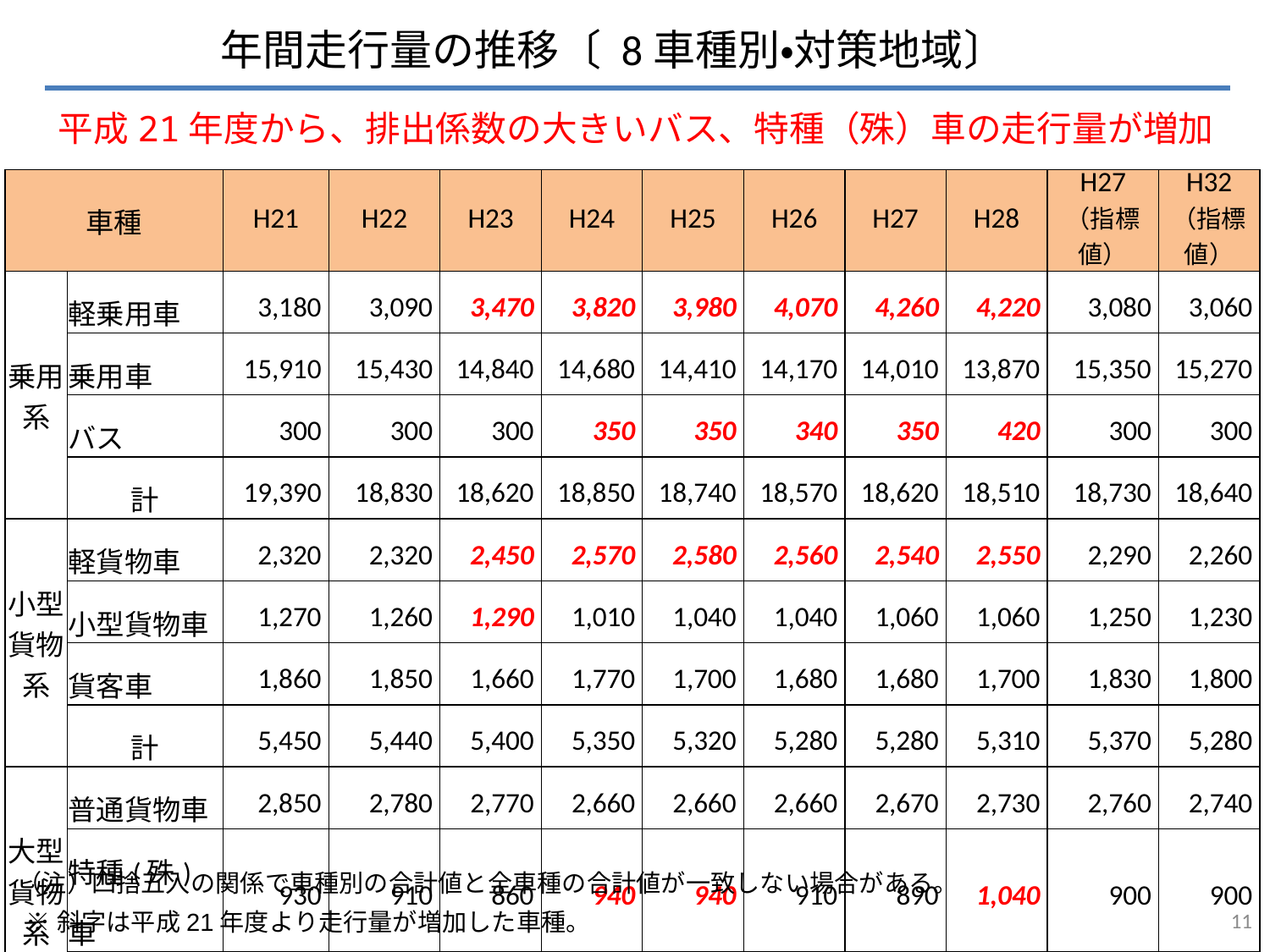

年間走行量の推移〔 8車種別・対策地域〕
平成21年度から、排出係数の大きいバス、特種（殊）車の走行量が増加
| 車種 |  | H21 | H22 | H23 | H24 | H25 | H26 | H27 | H28 | H27 （指標値） | H32 （指標値） |
| --- | --- | --- | --- | --- | --- | --- | --- | --- | --- | --- | --- |
| 乗用系 | 軽乗用車 | 3,180 | 3,090 | 3,470 | 3,820 | 3,980 | 4,070 | 4,260 | 4,220 | 3,080 | 3,060 |
|  | 乗用車 | 15,910 | 15,430 | 14,840 | 14,680 | 14,410 | 14,170 | 14,010 | 13,870 | 15,350 | 15,270 |
|  | バス | 300 | 300 | 300 | 350 | 350 | 340 | 350 | 420 | 300 | 300 |
|  | 計 | 19,390 | 18,830 | 18,620 | 18,850 | 18,740 | 18,570 | 18,620 | 18,510 | 18,730 | 18,640 |
| 小型貨物系 | 軽貨物車 | 2,320 | 2,320 | 2,450 | 2,570 | 2,580 | 2,560 | 2,540 | 2,550 | 2,290 | 2,260 |
|  | 小型貨物車 | 1,270 | 1,260 | 1,290 | 1,010 | 1,040 | 1,040 | 1,060 | 1,060 | 1,250 | 1,230 |
|  | 貨客車 | 1,860 | 1,850 | 1,660 | 1,770 | 1,700 | 1,680 | 1,680 | 1,700 | 1,830 | 1,800 |
|  | 計 | 5,450 | 5,440 | 5,400 | 5,350 | 5,320 | 5,280 | 5,280 | 5,310 | 5,370 | 5,280 |
| 大型貨物系 | 普通貨物車 | 2,850 | 2,780 | 2,770 | 2,660 | 2,660 | 2,660 | 2,670 | 2,730 | 2,760 | 2,740 |
|  | 特種(殊)車 | 930 | 910 | 860 | 940 | 940 | 910 | 890 | 1,040 | 900 | 900 |
|  | 計 | 3,780 | 3,680 | 3,640 | 3,600 | 3,600 | 3,570 | 3,560 | 3,760 | 3,660 | 3,640 |
| 合計 |  | 28,620 | 27,950 | 27,650 | 27,800 | 27,660 | 27,420 | 27,460 | 27,590 | 27,750 | 27,560 |
（注）四捨五入の関係で車種別の合計値と全車種の合計値が一致しない場合がある。
11
※斜字は平成21年度より走行量が増加した車種。